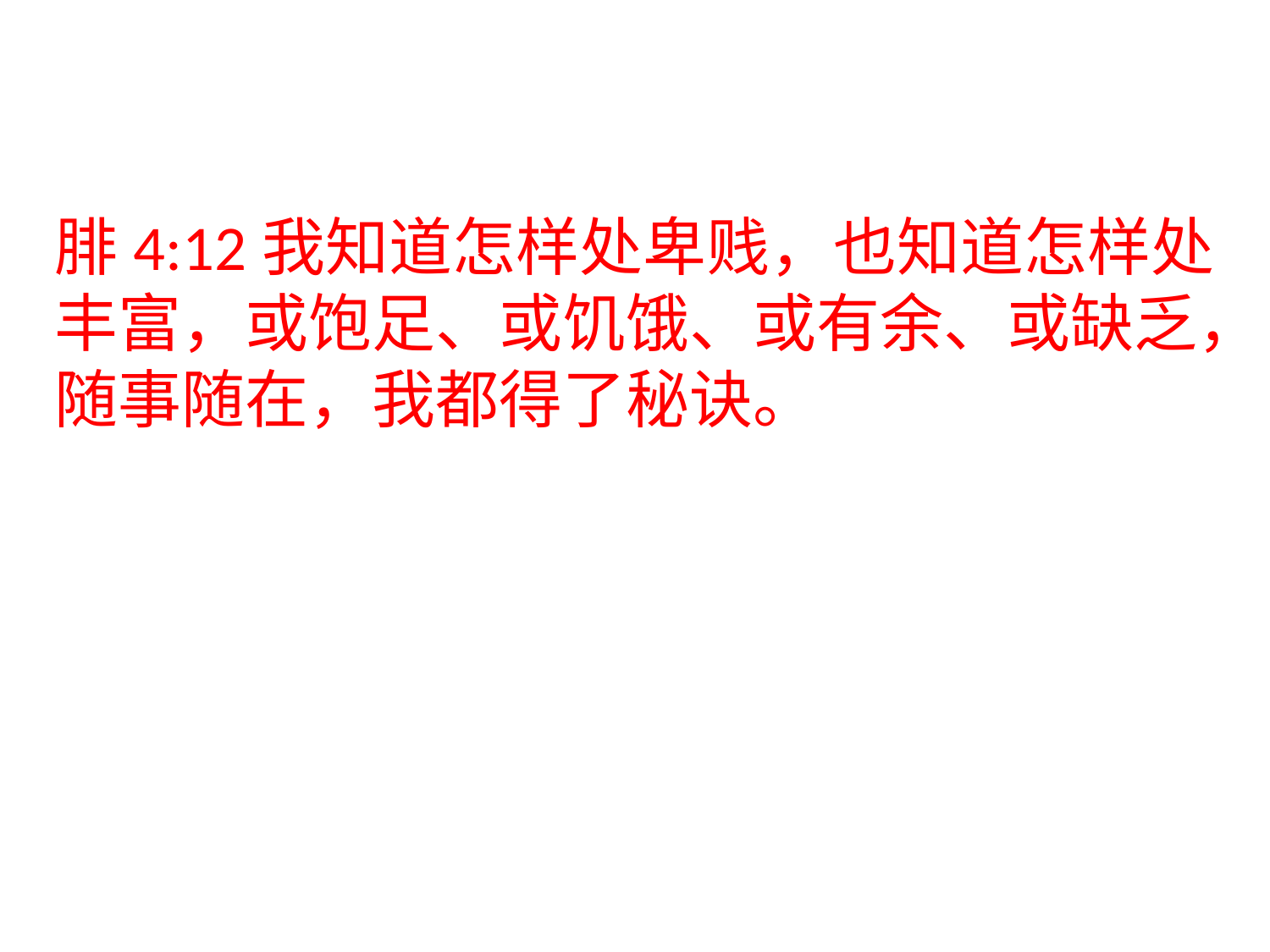

腓4:12我知道怎样处卑贱，也知道怎样处丰富，或饱足、或饥饿、或有余、或缺乏，随事随在，我都得了秘诀。